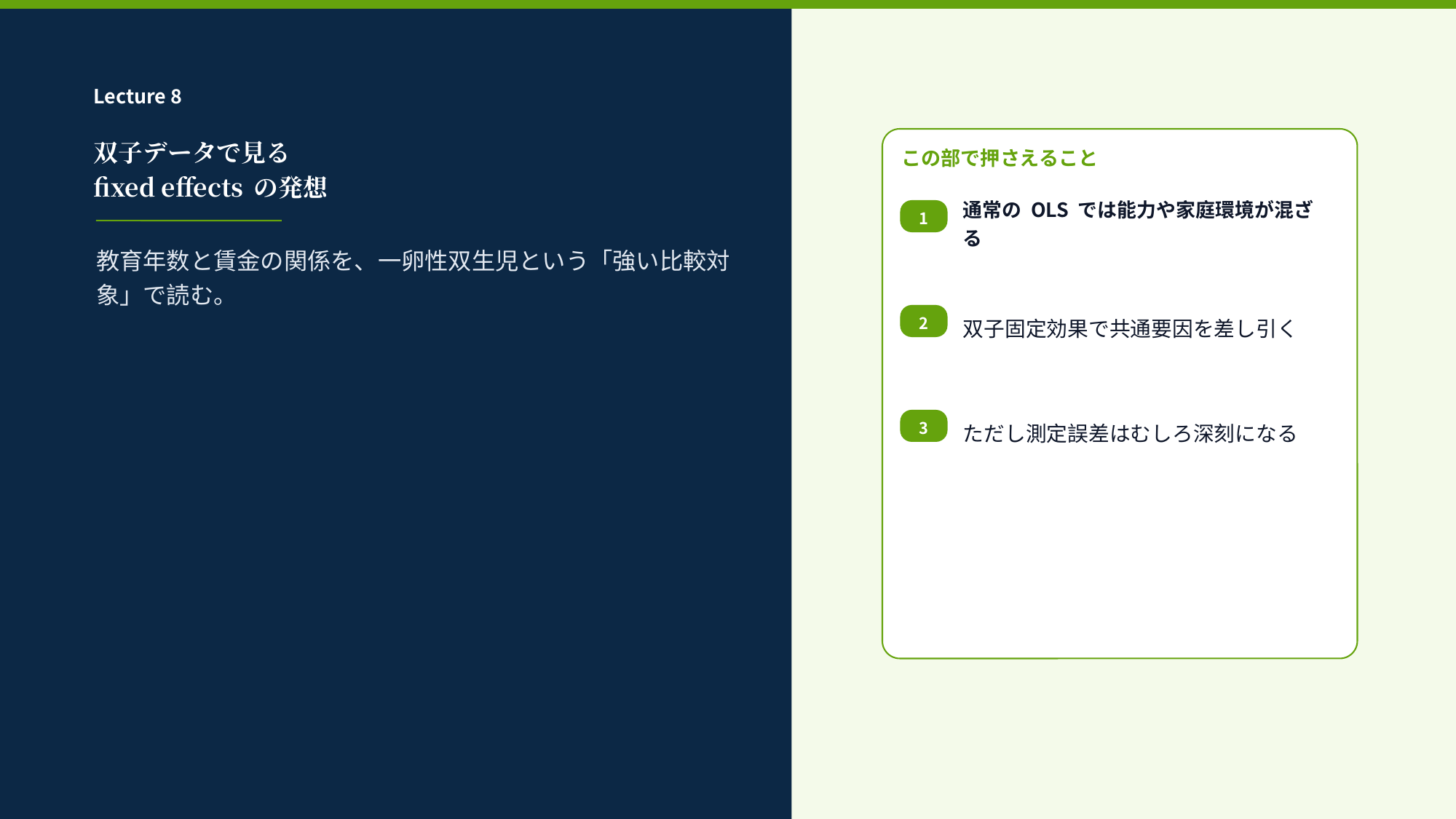

双子研究
Lecture 8
Lecture 8

双子データで見る
fixed effects の発想
この部で押さえること
通常の OLS では能力や家庭環境が混ざる

1

教育年数と賃金の関係を、一卵性双生児という「強い比較対象」で読む。
双子固定効果で共通要因を差し引く

2
ただし測定誤差はむしろ深刻になる

3
44
計量経済学 I ｜ Lecture 8